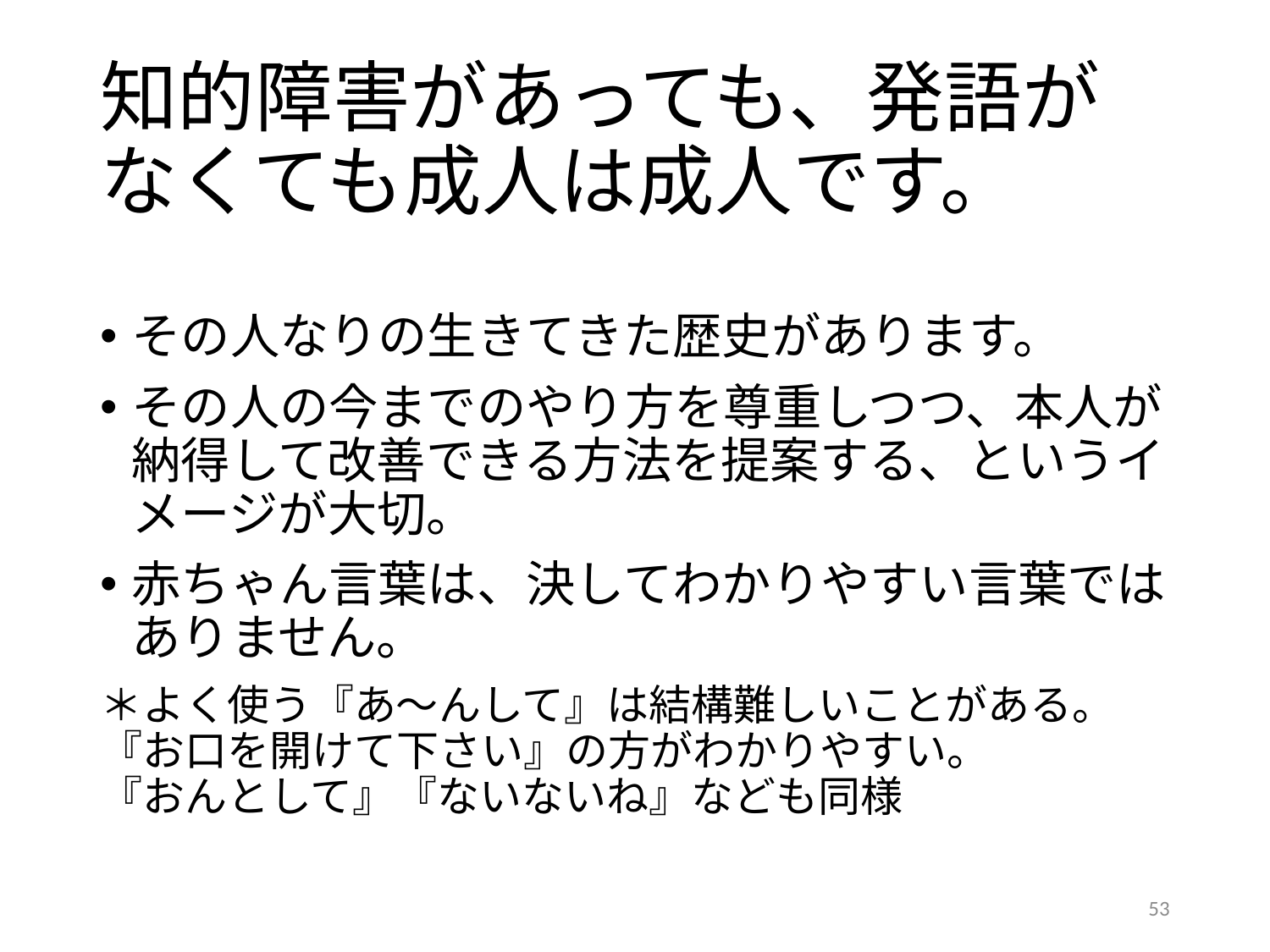

# 知的障害があっても、発語がなくても成人は成人です。
その人なりの生きてきた歴史があります。
その人の今までのやり方を尊重しつつ、本人が納得して改善できる方法を提案する、というイメージが大切。
赤ちゃん言葉は、決してわかりやすい言葉ではありません。
＊よく使う『あ〜んして』は結構難しいことがある。『お口を開けて下さい』の方がわかりやすい。　　　　『おんとして』『ないないね』なども同様
53